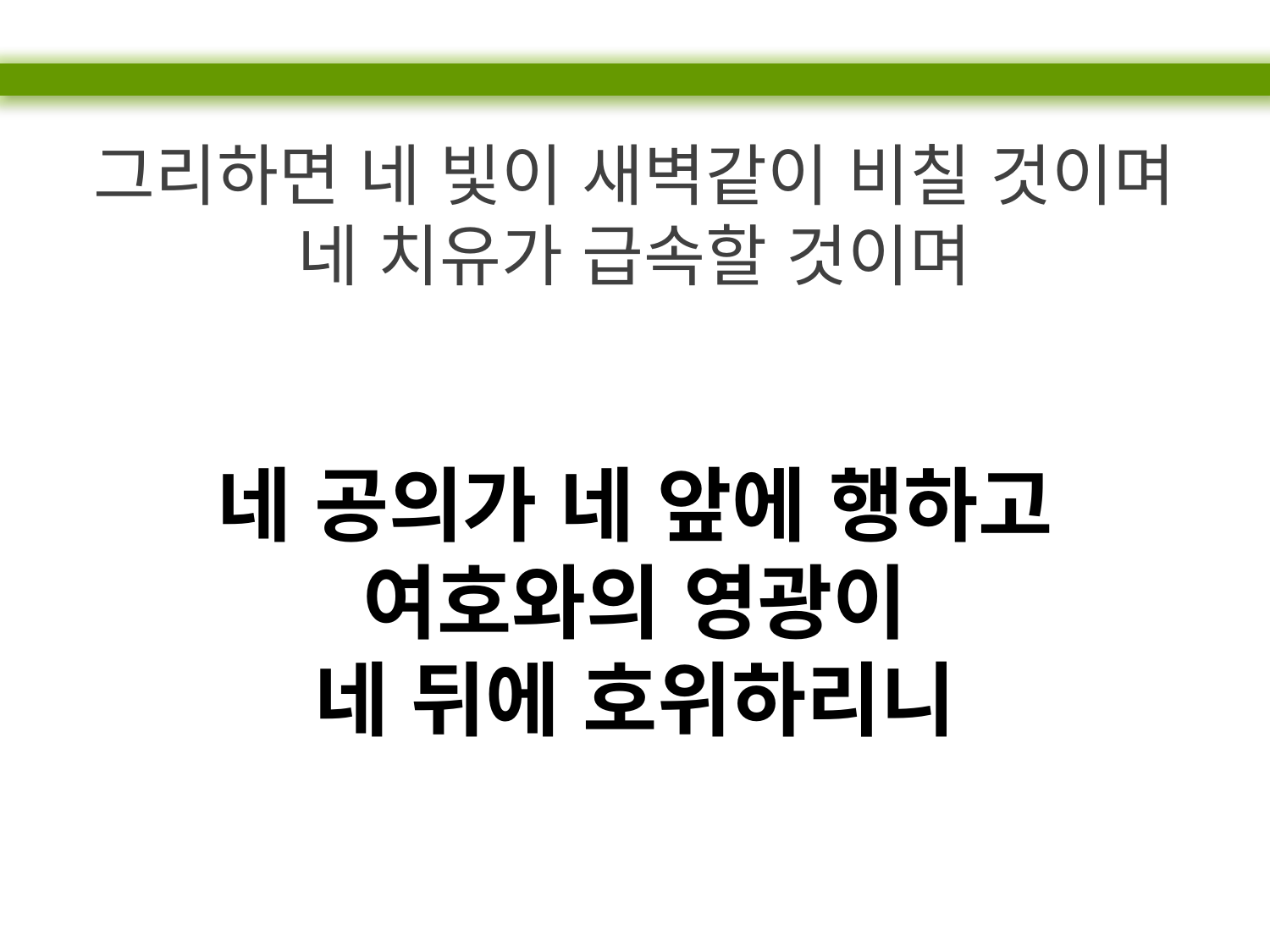

그리하면 네 빛이 새벽같이 비칠 것이며
네 치유가 급속할 것이며
네 공의가 네 앞에 행하고
여호와의 영광이
네 뒤에 호위하리니